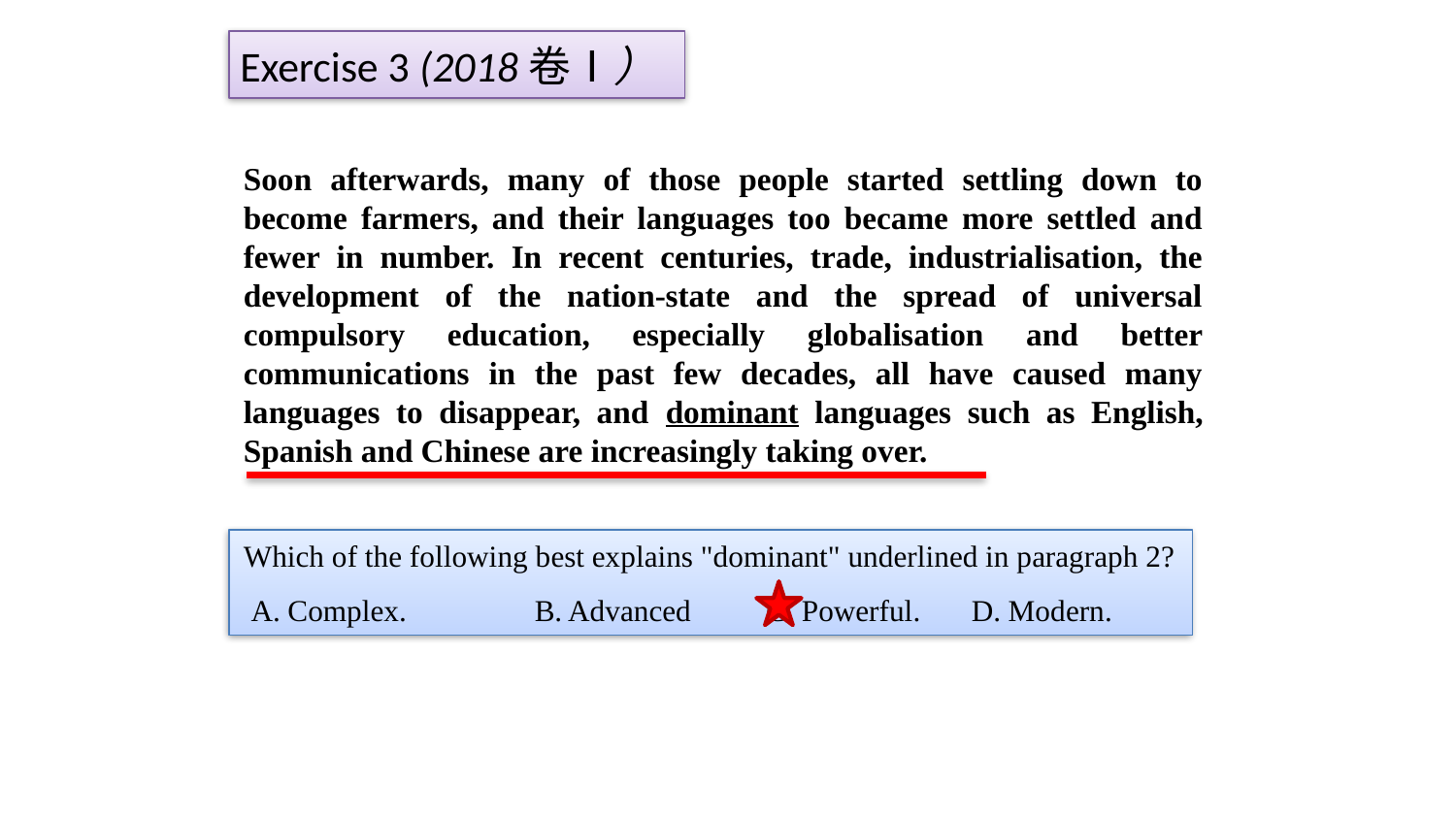

# Exercise 3 (2018卷Ⅰ）
Soon afterwards, many of those people started settling down to become farmers, and their languages too became more settled and fewer in number. In recent centuries, trade, industrialisation, the development of the nation-state and the spread of universal compulsory education, especially globalisation and better communications in the past few decades, all have caused many languages to disappear, and dominant languages such as English, Spanish and Chinese are increasingly taking over.
Which of the following best explains "dominant" underlined in paragraph 2?
 A. Complex.	B. Advanced          C. Powerful.	D. Modern.